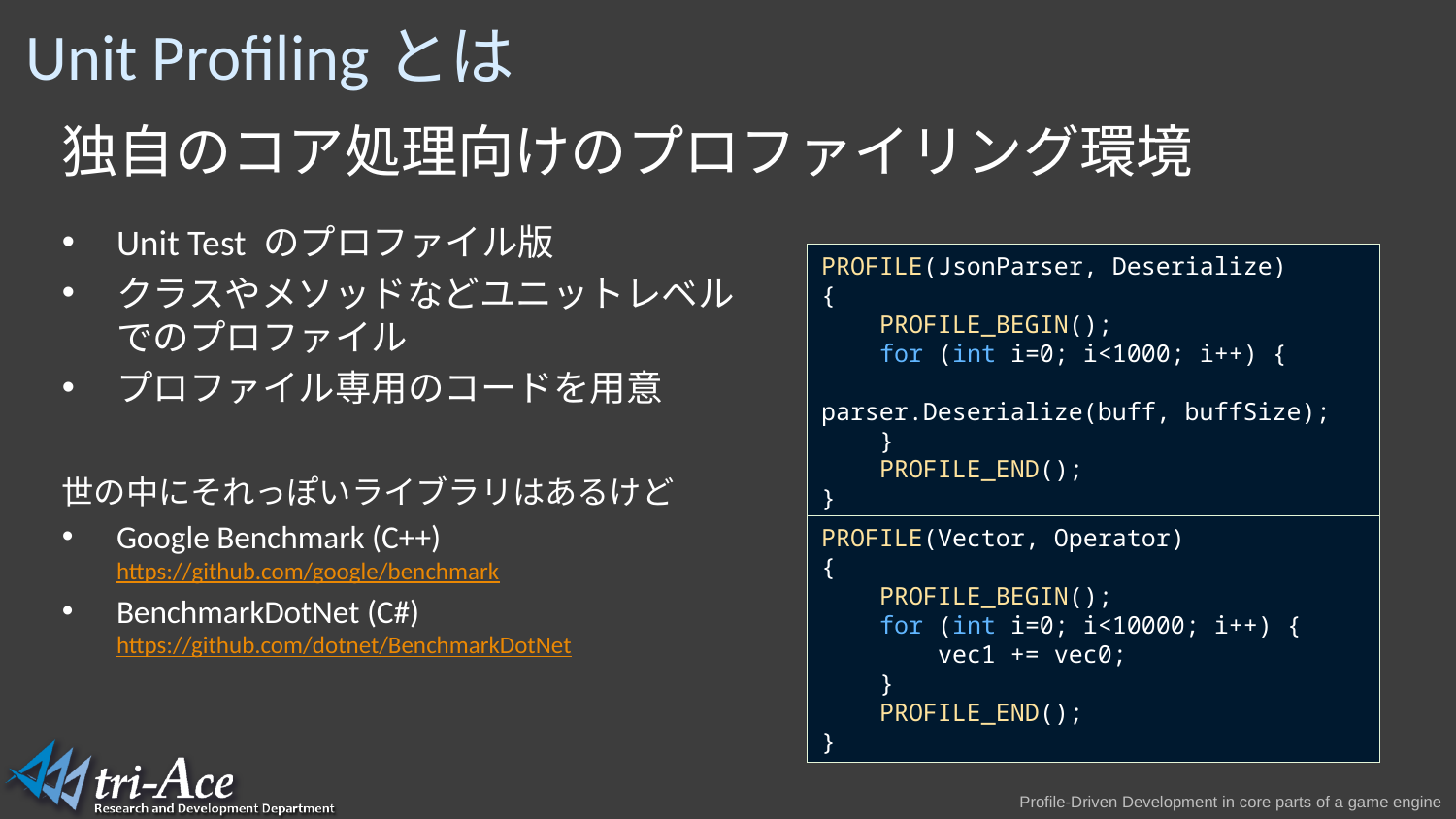

# Unit Profilingとは
独自のコア処理向けのプロファイリング環境

Unit Test のプロファイル版
クラスやメソッドなどユニットレベル
でのプロファイル
プロファイル専用のコードを用意

世の中にそれっぽいライブラリはあるけど
Google Benchmark (C++)
https://github.com/google/benchmark
BenchmarkDotNet (C#)
https://github.com/dotnet/BenchmarkDotNet

PROFILE(JsonParser, Deserialize)
{
    PROFILE_BEGIN();
    for (int i=0; i<1000; i++) {
        parser.Deserialize(buff, buffSize);
    }
    PROFILE_END();
}
PROFILE(Vector, Operator)
{
    PROFILE_BEGIN();
    for (int i=0; i<10000; i++) {
        vec1 += vec0;
    }
    PROFILE_END();
}